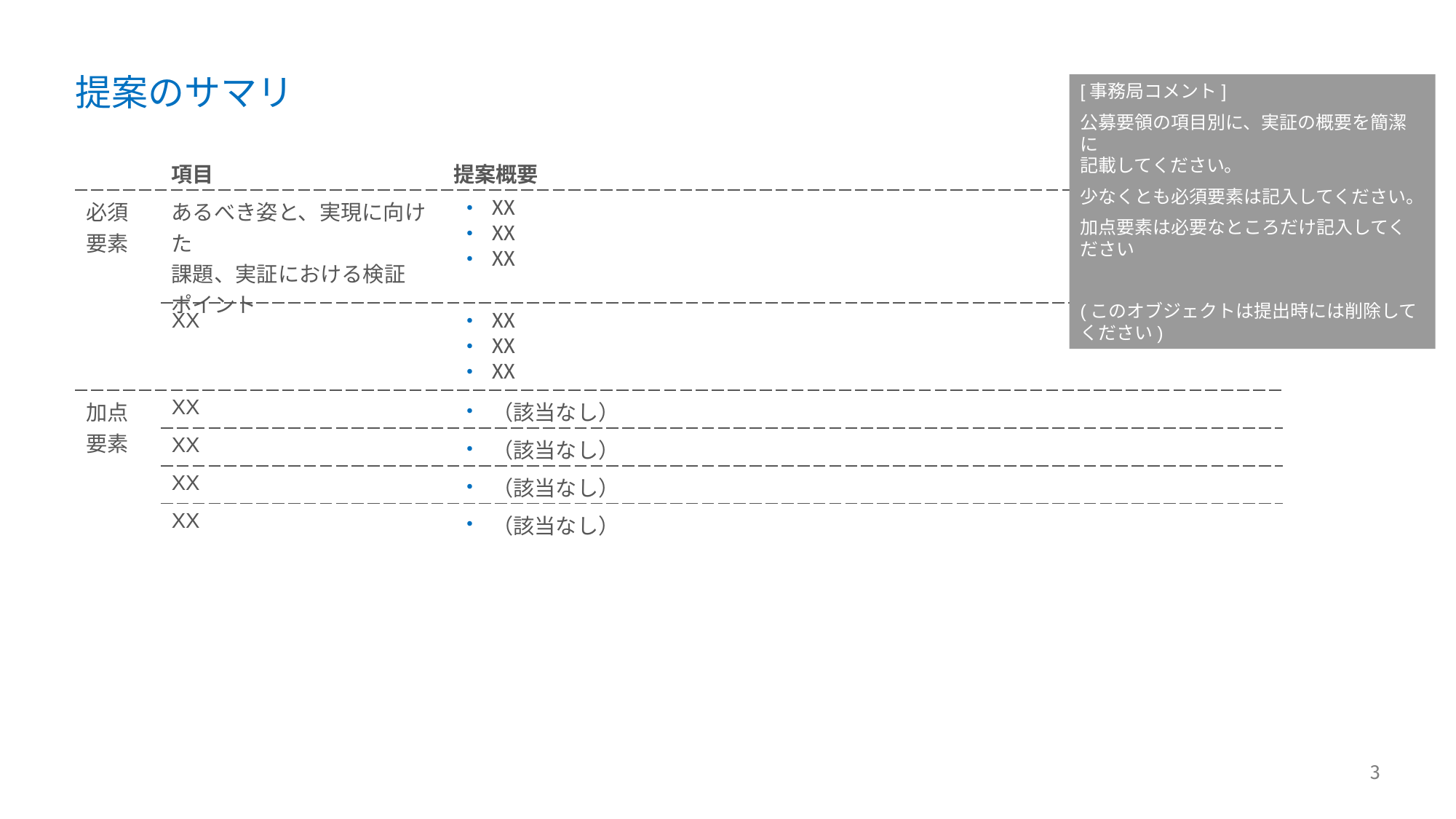

# 提案のサマリ
[事務局コメント]
公募要領の項目別に、実証の概要を簡潔に
記載してください。
少なくとも必須要素は記入してください。
加点要素は必要なところだけ記入してください

(このオブジェクトは提出時には削除してください)
|  | 項目 | 提案概要 |
| --- | --- | --- |
| 必須 要素 | あるべき姿と、実現に向けた 課題、実証における検証 ポイント | XX XX XX |
|  | XX | XX XX XX |
| 加点 要素 | XX | （該当なし） |
|  | XX | （該当なし） |
|  | XX | （該当なし） |
|  | XX | （該当なし） |